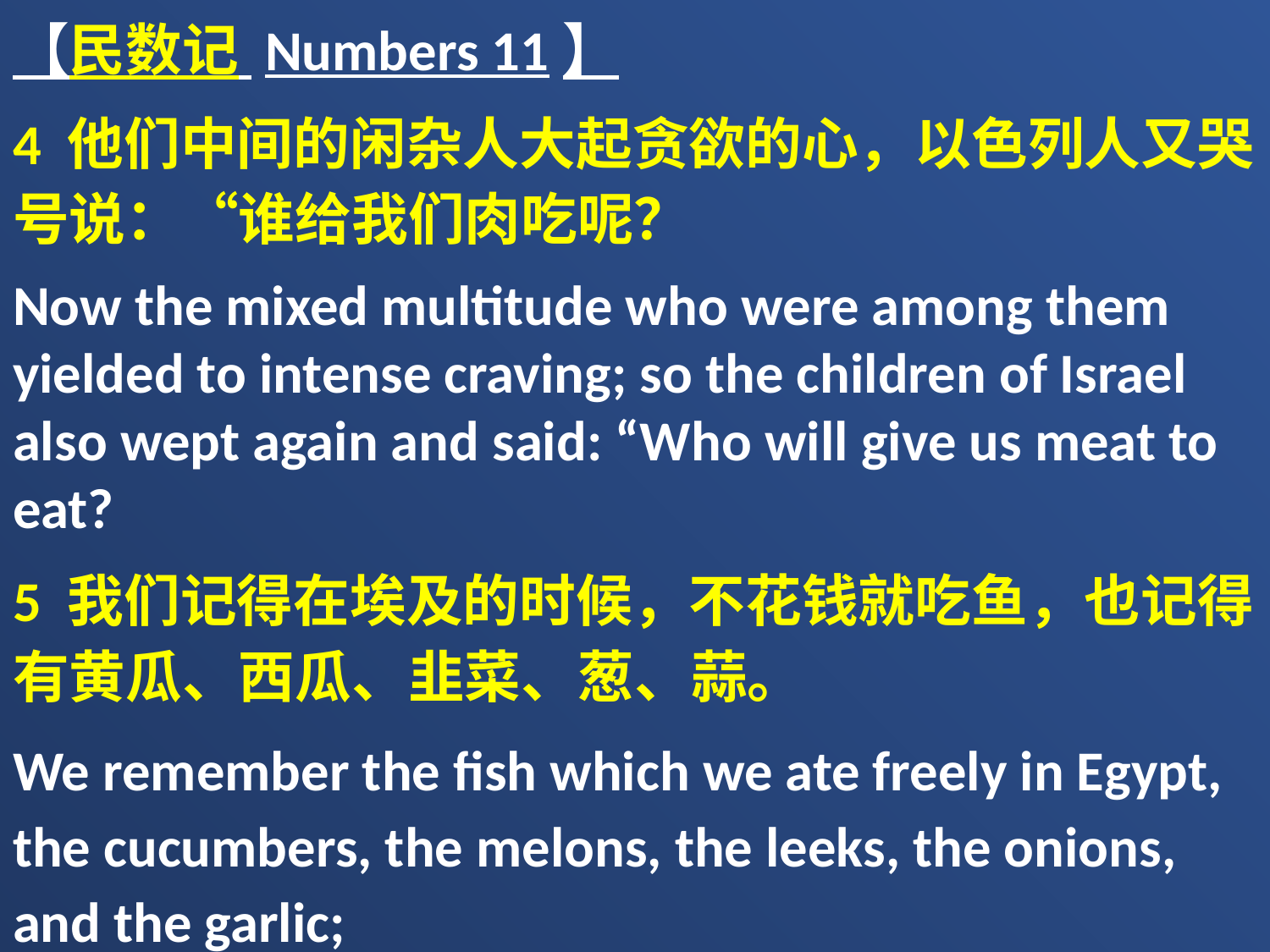

【民数记 Numbers 11】
4 他们中间的闲杂人大起贪欲的心，以色列人又哭号说：“谁给我们肉吃呢？
Now the mixed multitude who were among them yielded to intense craving; so the children of Israel also wept again and said: “Who will give us meat to eat?
5 我们记得在埃及的时候，不花钱就吃鱼，也记得有黄瓜、西瓜、韭菜、葱、蒜。
We remember the fish which we ate freely in Egypt, the cucumbers, the melons, the leeks, the onions, and the garlic;